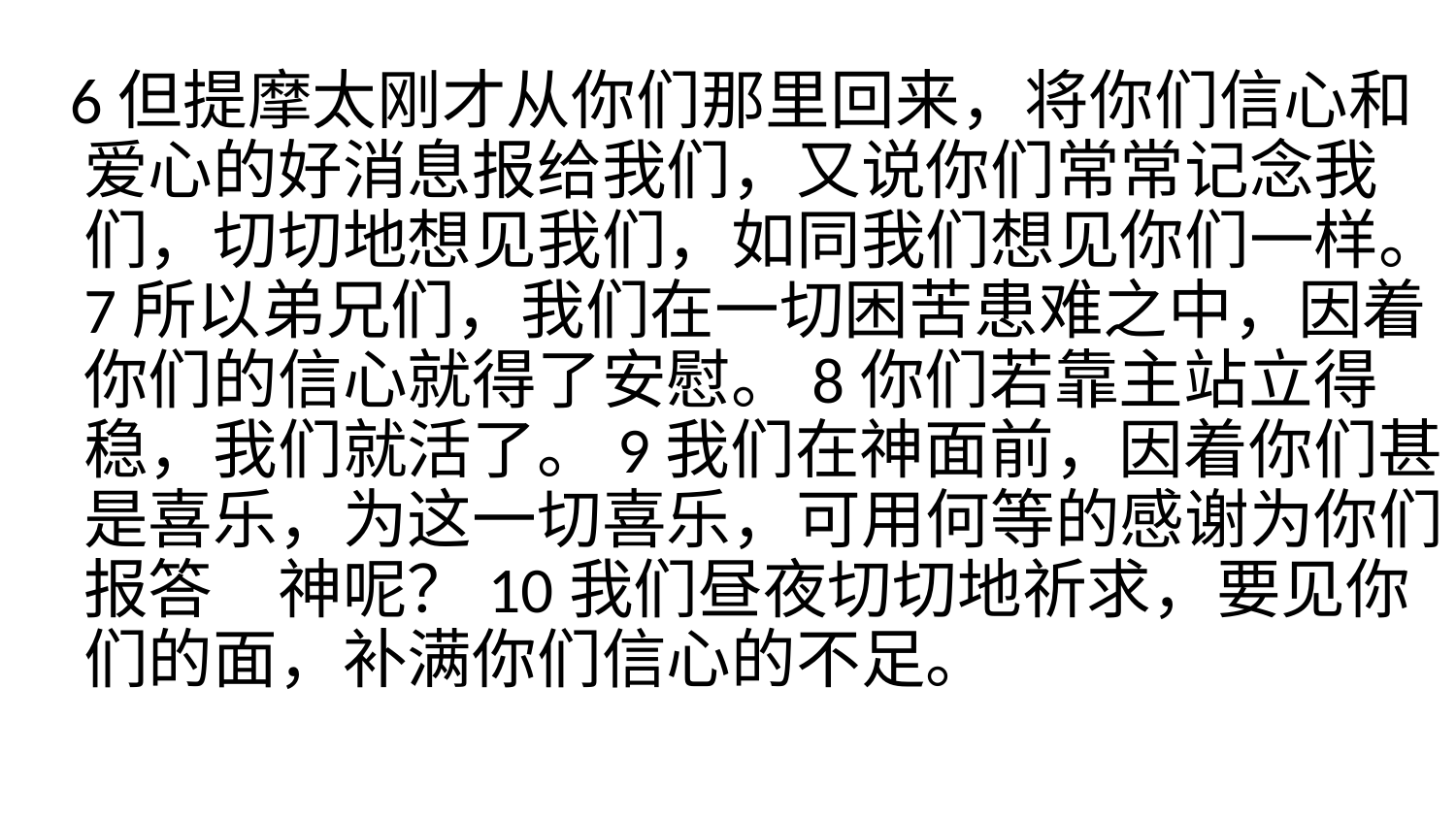

6但提摩太刚才从你们那里回来，将你们信心和爱心的好消息报给我们，又说你们常常记念我们，切切地想见我们，如同我们想见你们一样。7所以弟兄们，我们在一切困苦患难之中，因着你们的信心就得了安慰。8你们若靠主站立得稳，我们就活了。9我们在神面前，因着你们甚是喜乐，为这一切喜乐，可用何等的感谢为你们报答　神呢？10我们昼夜切切地祈求，要见你们的面，补满你们信心的不足。